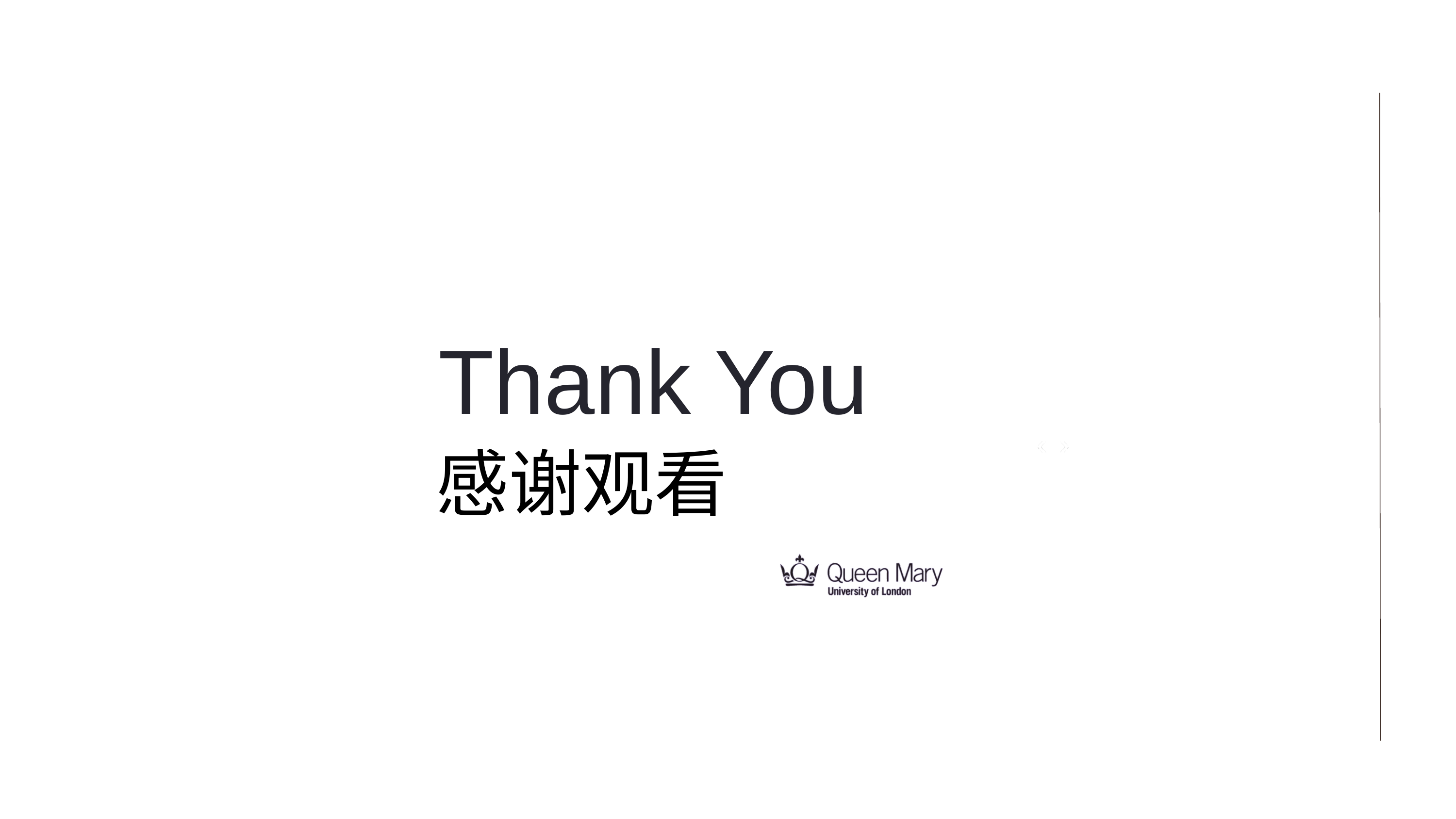

Thank You

感谢观看

01.

01.
Portfolio
Your portfolio represents an evolution,
Not an end in itself.
Portfolio